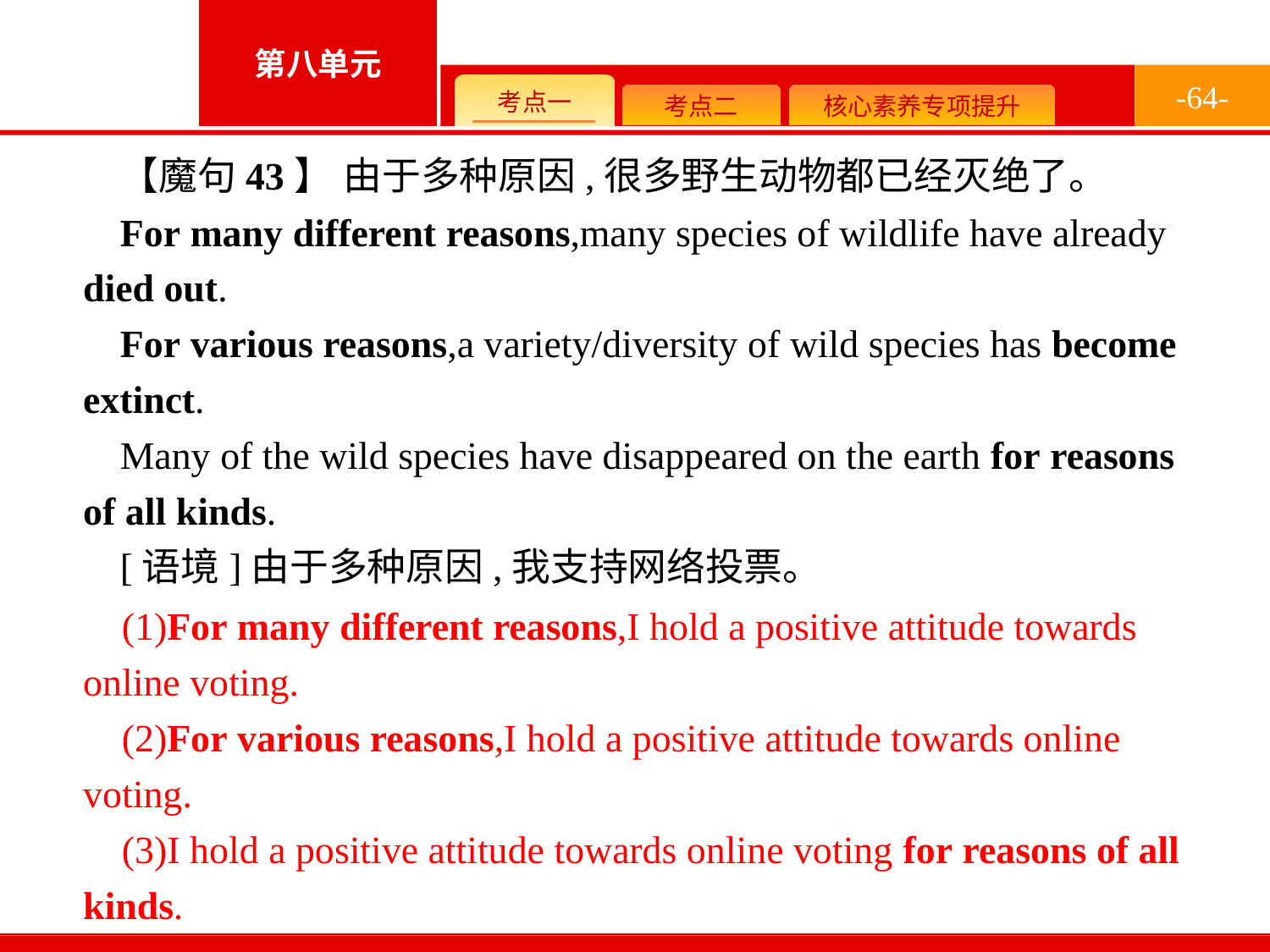

-64-
【魔句43】 由于多种原因,很多野生动物都已经灭绝了。
For many different reasons,many species of wildlife have already died out.
For various reasons,a variety/diversity of wild species has become extinct.
Many of the wild species have disappeared on the earth for reasons of all kinds.
[语境]由于多种原因,我支持网络投票。
(1)For many different reasons,I hold a positive attitude towards online voting.
(2)For various reasons,I hold a positive attitude towards online voting.
(3)I hold a positive attitude towards online voting for reasons of all kinds.